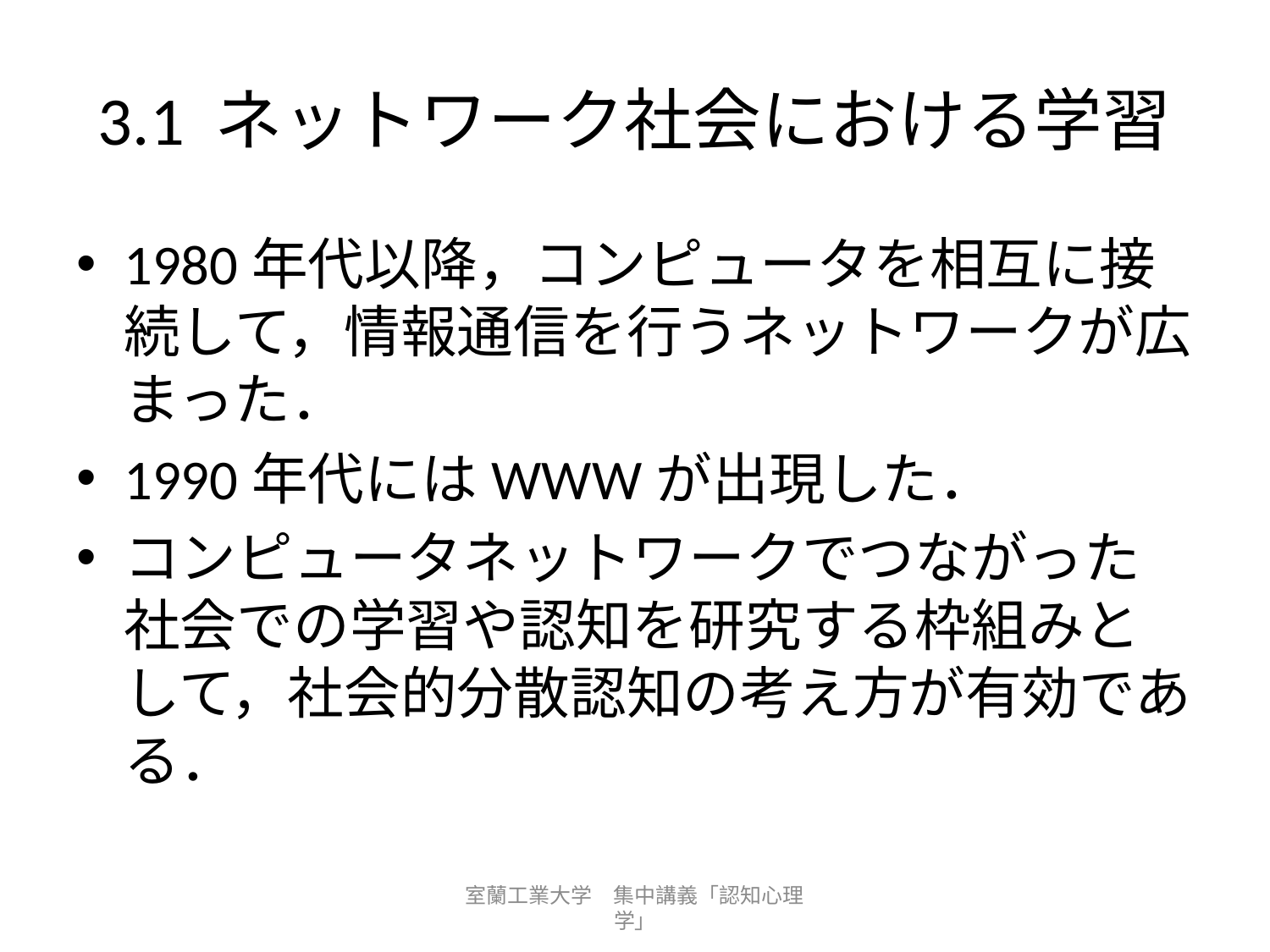

# 3.1 ネットワーク社会における学習
1980年代以降，コンピュータを相互に接続して，情報通信を行うネットワークが広まった．
1990年代にはWWWが出現した．
コンピュータネットワークでつながった社会での学習や認知を研究する枠組みとして，社会的分散認知の考え方が有効である．

室蘭工業大学　集中講義「認知心理学」